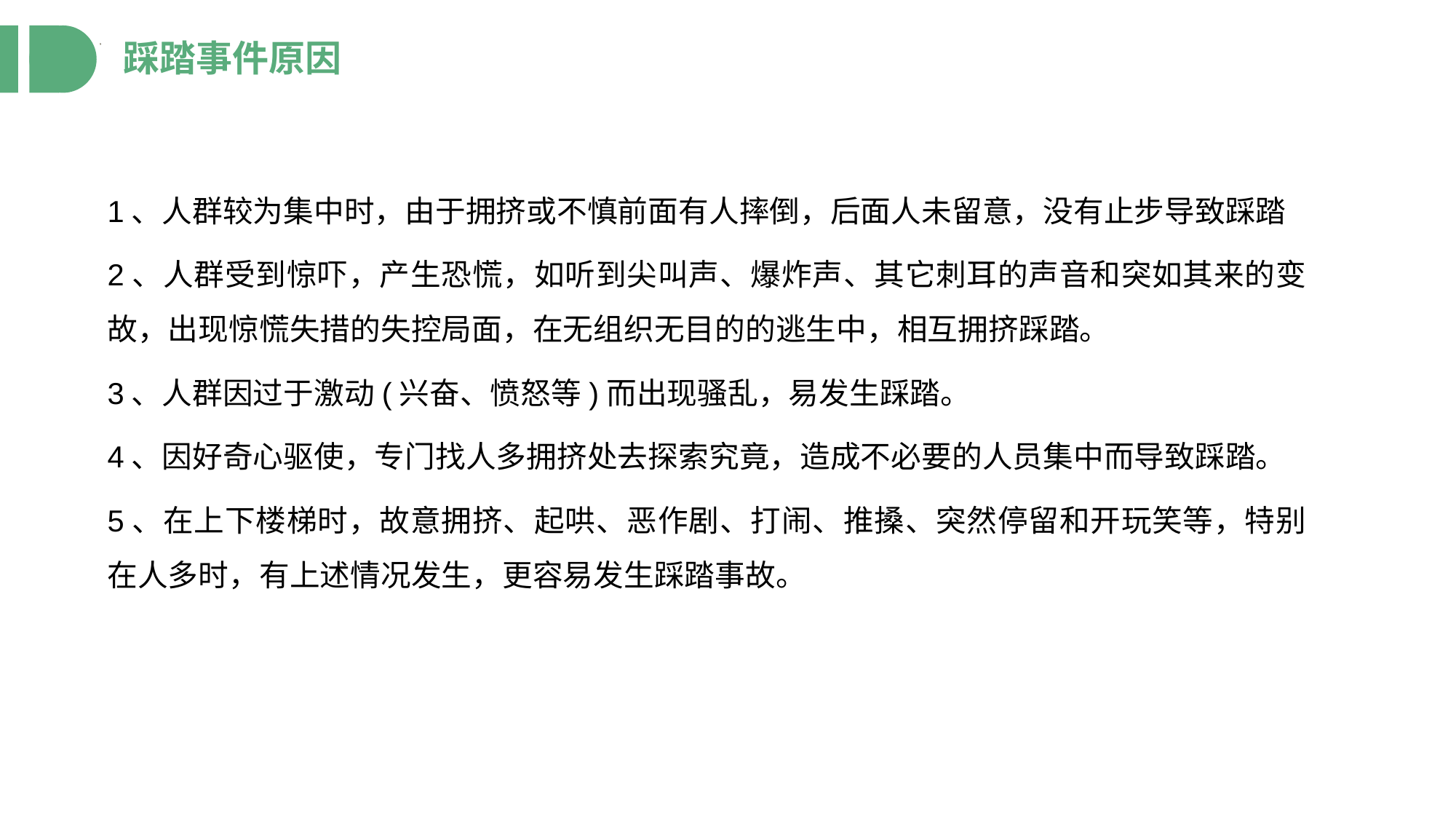

踩踏事件原因
1、人群较为集中时，由于拥挤或不慎前面有人摔倒，后面人未留意，没有止步导致踩踏
2、人群受到惊吓，产生恐慌，如听到尖叫声、爆炸声、其它刺耳的声音和突如其来的变故，出现惊慌失措的失控局面，在无组织无目的的逃生中，相互拥挤踩踏。
3、人群因过于激动(兴奋、愤怒等)而出现骚乱，易发生踩踏。
4、因好奇心驱使，专门找人多拥挤处去探索究竟，造成不必要的人员集中而导致踩踏。
5、在上下楼梯时，故意拥挤、起哄、恶作剧、打闹、推搡、突然停留和开玩笑等，特别在人多时，有上述情况发生，更容易发生踩踏事故。